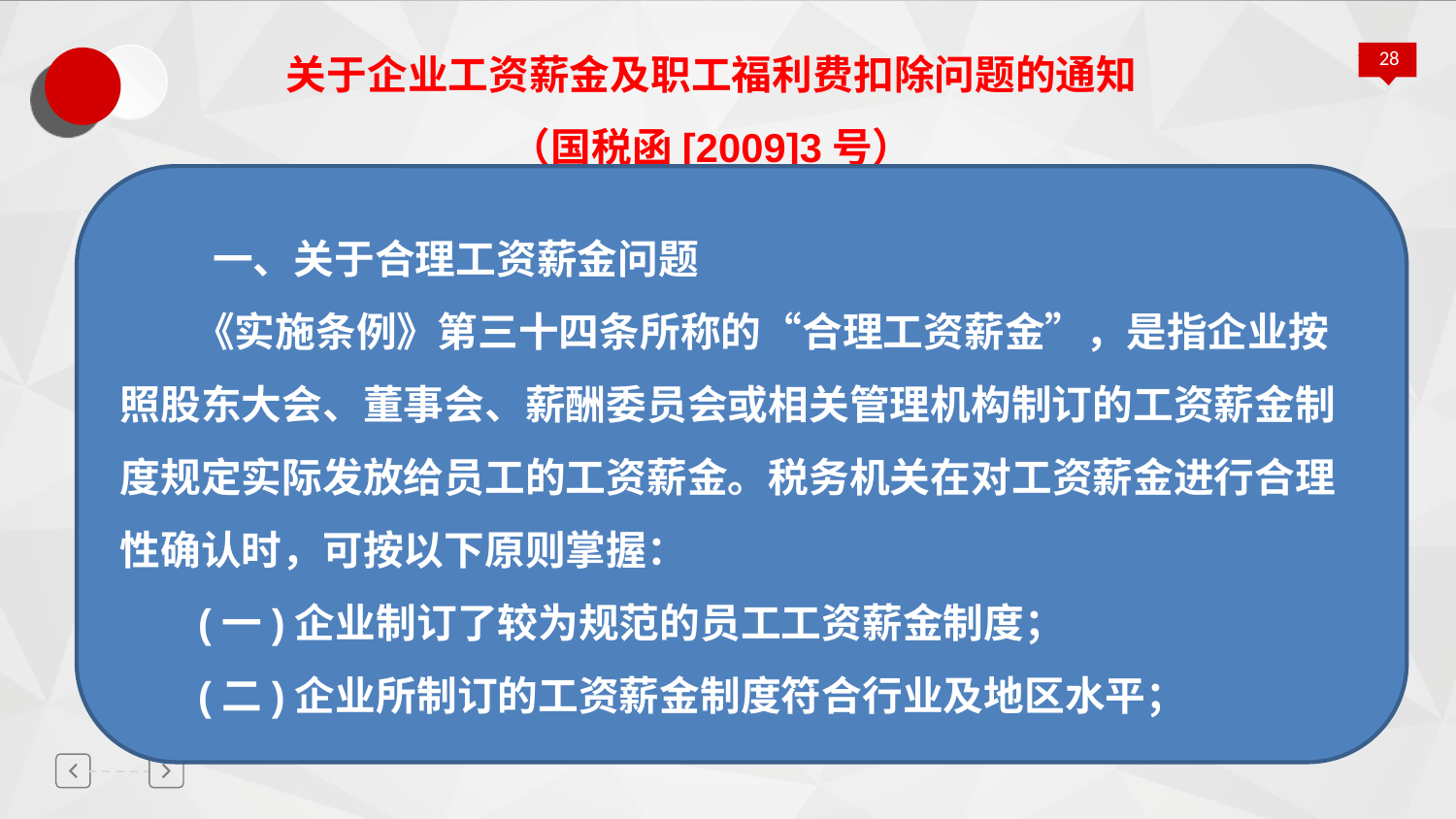

# 关于企业工资薪金及职工福利费扣除问题的通知 （国税函[2009]3号）
         一、关于合理工资薪金问题
       《实施条例》第三十四条所称的“合理工资薪金”，是指企业按照股东大会、董事会、薪酬委员会或相关管理机构制订的工资薪金制度规定实际发放给员工的工资薪金。税务机关在对工资薪金进行合理性确认时，可按以下原则掌握：
       (一)企业制订了较为规范的员工工资薪金制度；
       (二)企业所制订的工资薪金制度符合行业及地区水平；